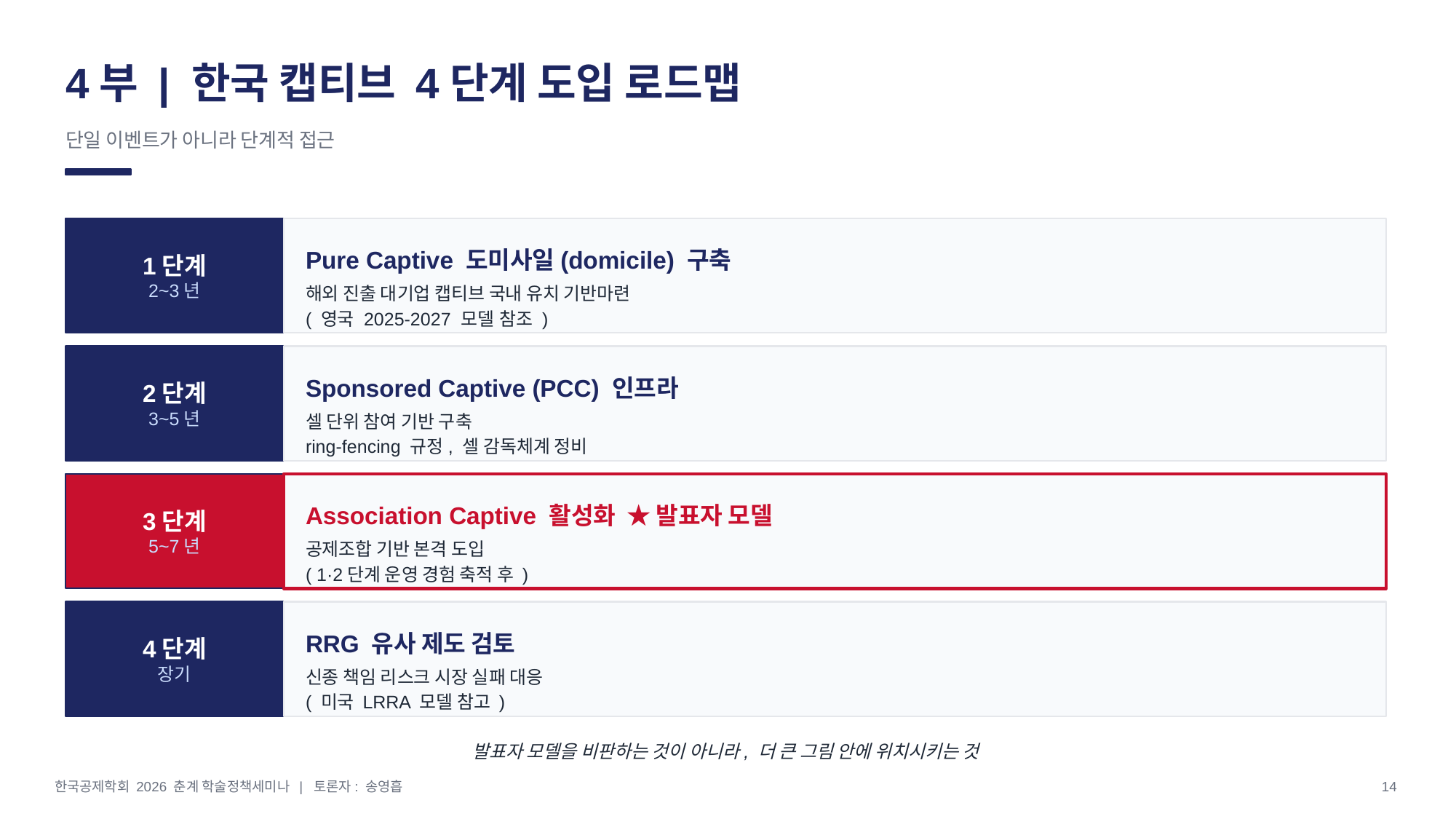

4부 | 한국 캡티브 4단계 도입 로드맵
단일 이벤트가 아니라 단계적 접근

1단계
2~3년

Pure Captive 도미사일(domicile) 구축
해외 진출 대기업 캡티브 국내 유치 기반마련
( 영국 2025-2027 모델 참조 )

2단계
3~5년

Sponsored Captive (PCC) 인프라
셀 단위 참여 기반 구축
ring-fencing 규정, 셀 감독체계 정비

3단계
5~7년

Association Captive 활성화  ★ 발표자 모델
공제조합 기반 본격 도입
( 1·2단계 운영 경험 축적 후 )

4단계
장기

RRG 유사 제도 검토
신종 책임 리스크 시장 실패 대응
( 미국 LRRA 모델 참고 )
발표자 모델을 비판하는 것이 아니라, 더 큰 그림 안에 위치시키는 것
한국공제학회 2026 춘계 학술정책세미나  |  토론자: 송영흡
14